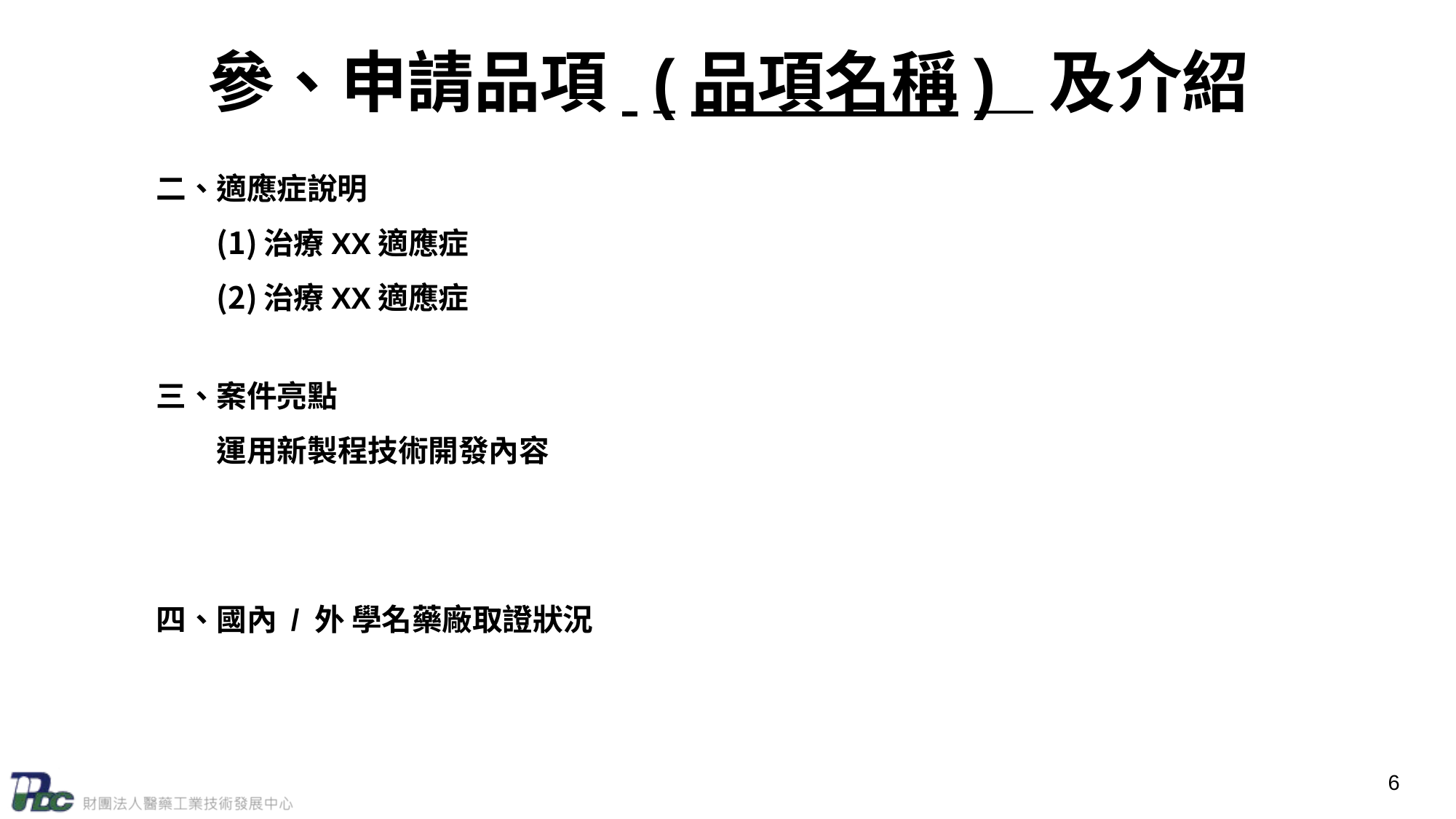

# 參、申請品項  (品項名稱)  及介紹
二、適應症說明
治療XX適應症
治療XX適應症

三、案件亮點
運用新製程技術開發內容
四、國內 / 外 學名藥廠取證狀況
6